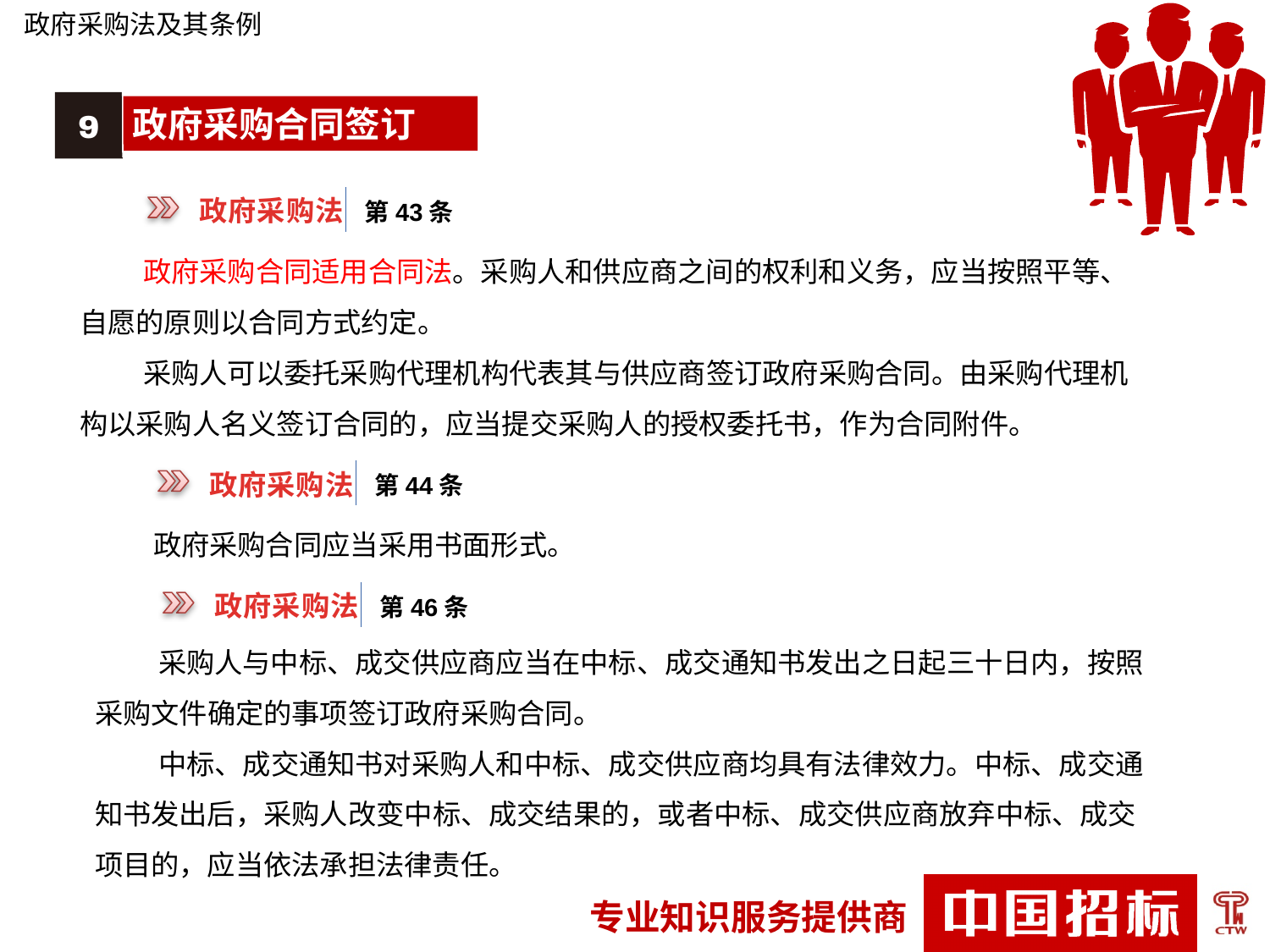

政府采购法及其条例

9
政府采购合同签订
 政府采购法
第43条

政府采购合同适用合同法。采购人和供应商之间的权利和义务，应当按照平等、自愿的原则以合同方式约定。
采购人可以委托采购代理机构代表其与供应商签订政府采购合同。由采购代理机构以采购人名义签订合同的，应当提交采购人的授权委托书，作为合同附件。
 政府采购法
第44条

政府采购合同应当采用书面形式。
 政府采购法
第46条

采购人与中标、成交供应商应当在中标、成交通知书发出之日起三十日内，按照采购文件确定的事项签订政府采购合同。
中标、成交通知书对采购人和中标、成交供应商均具有法律效力。中标、成交通知书发出后，采购人改变中标、成交结果的，或者中标、成交供应商放弃中标、成交项目的，应当依法承担法律责任。